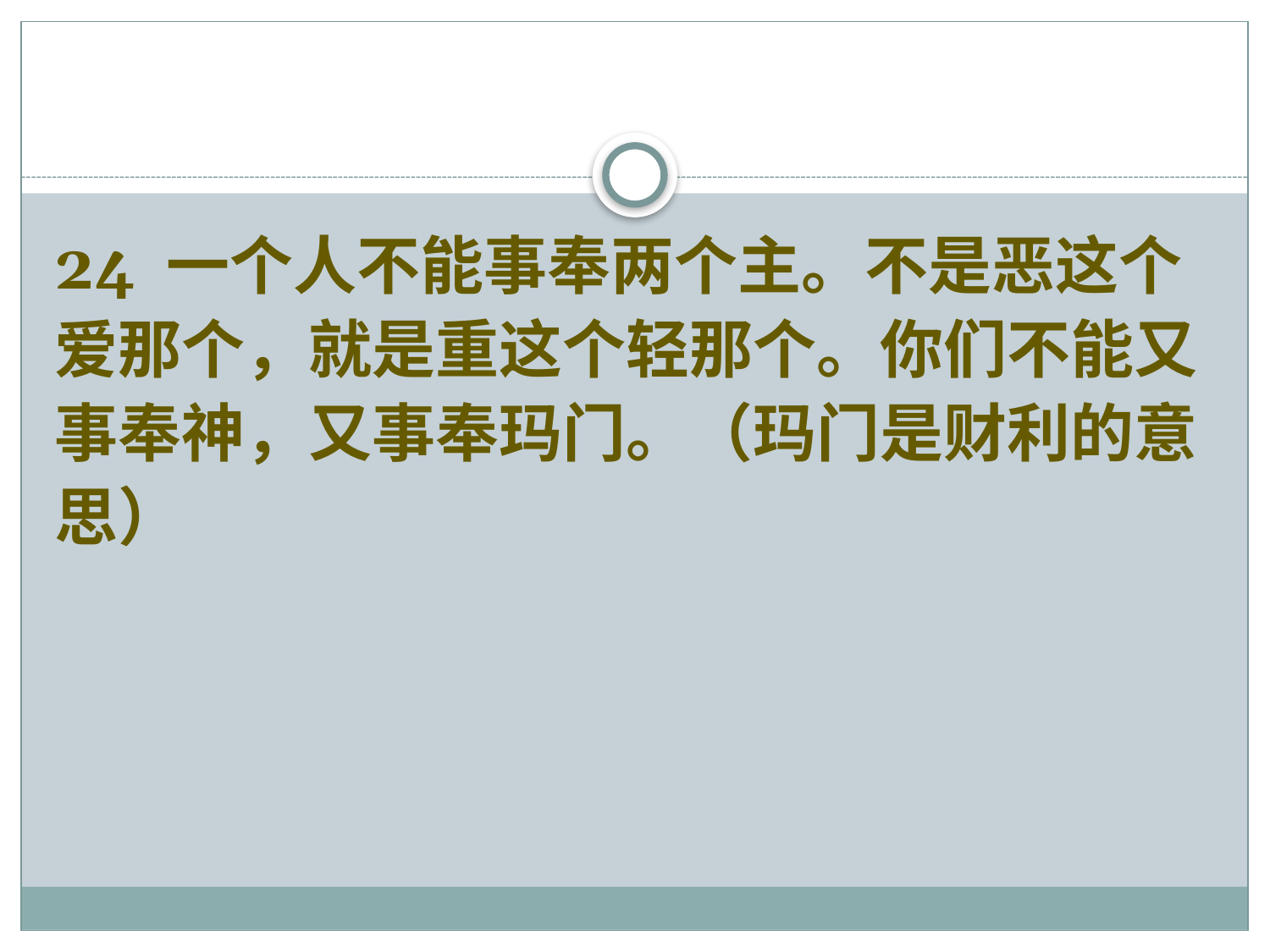

#
24 一个人不能事奉两个主。不是恶这个爱那个，就是重这个轻那个。你们不能又事奉神，又事奉玛门。（玛门是财利的意思）